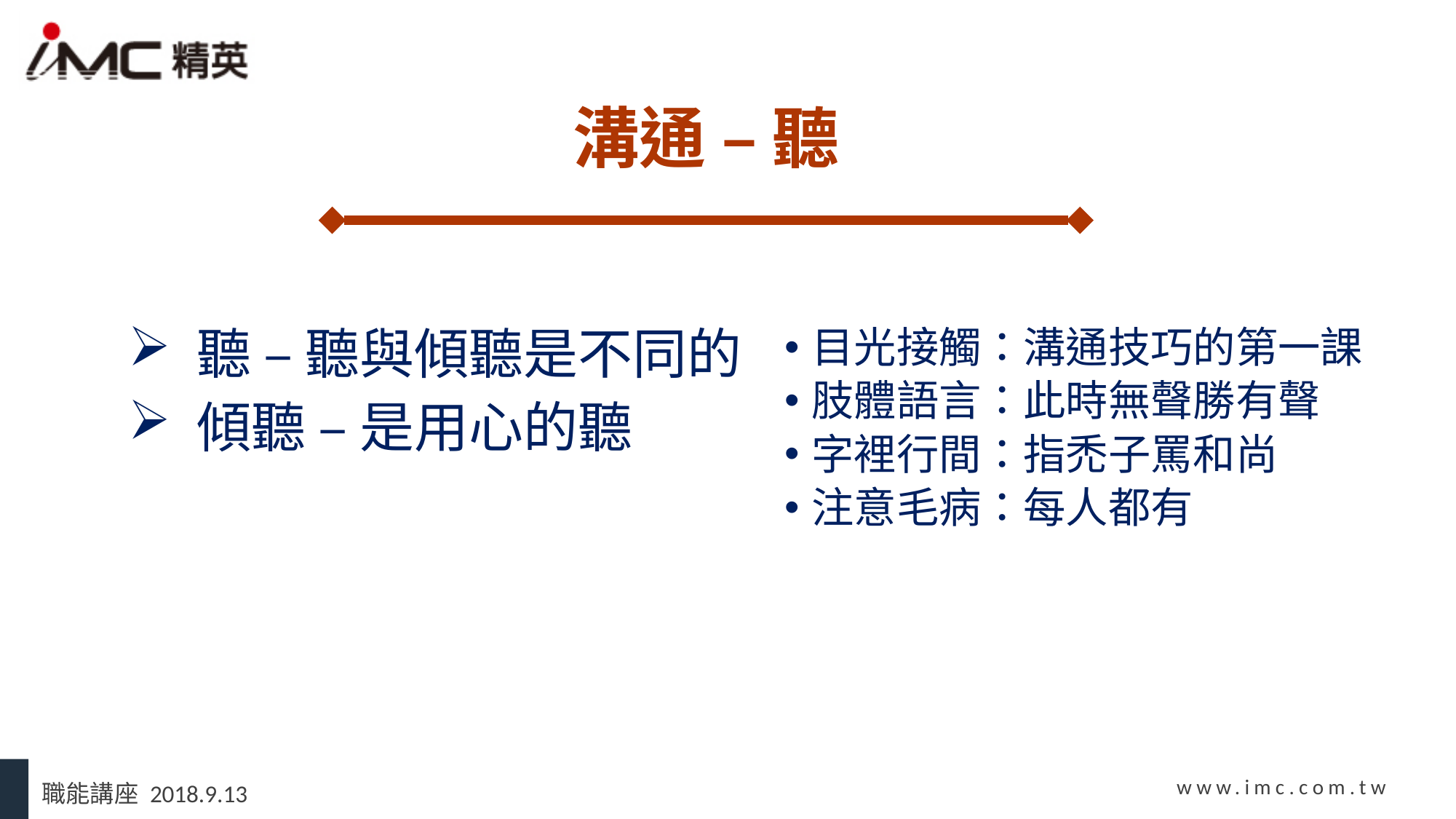

# 溝通 – 聽
 聽 – 聽與傾聽是不同的
 傾聽 – 是用心的聽
目光接觸：溝通技巧的第一課
肢體語言：此時無聲勝有聲
字裡行間：指禿子罵和尚
注意毛病：每人都有